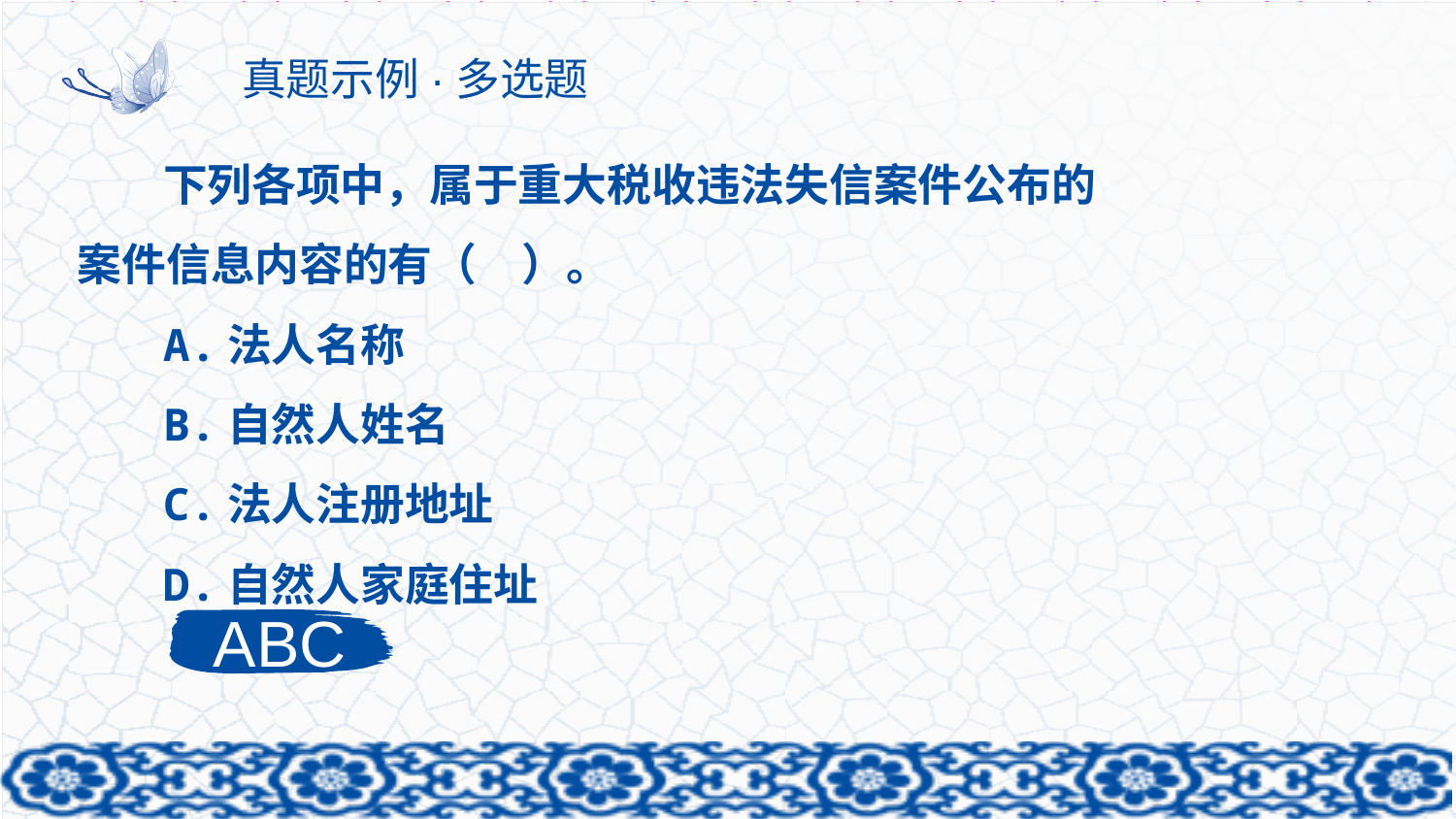

# 真题示例·多选题
下列各项中，属于重大税收违法失信案件公布的案件信息内容的有（　）。
A.法人名称
B.自然人姓名
C.法人注册地址
D.自然人家庭住址
ABC